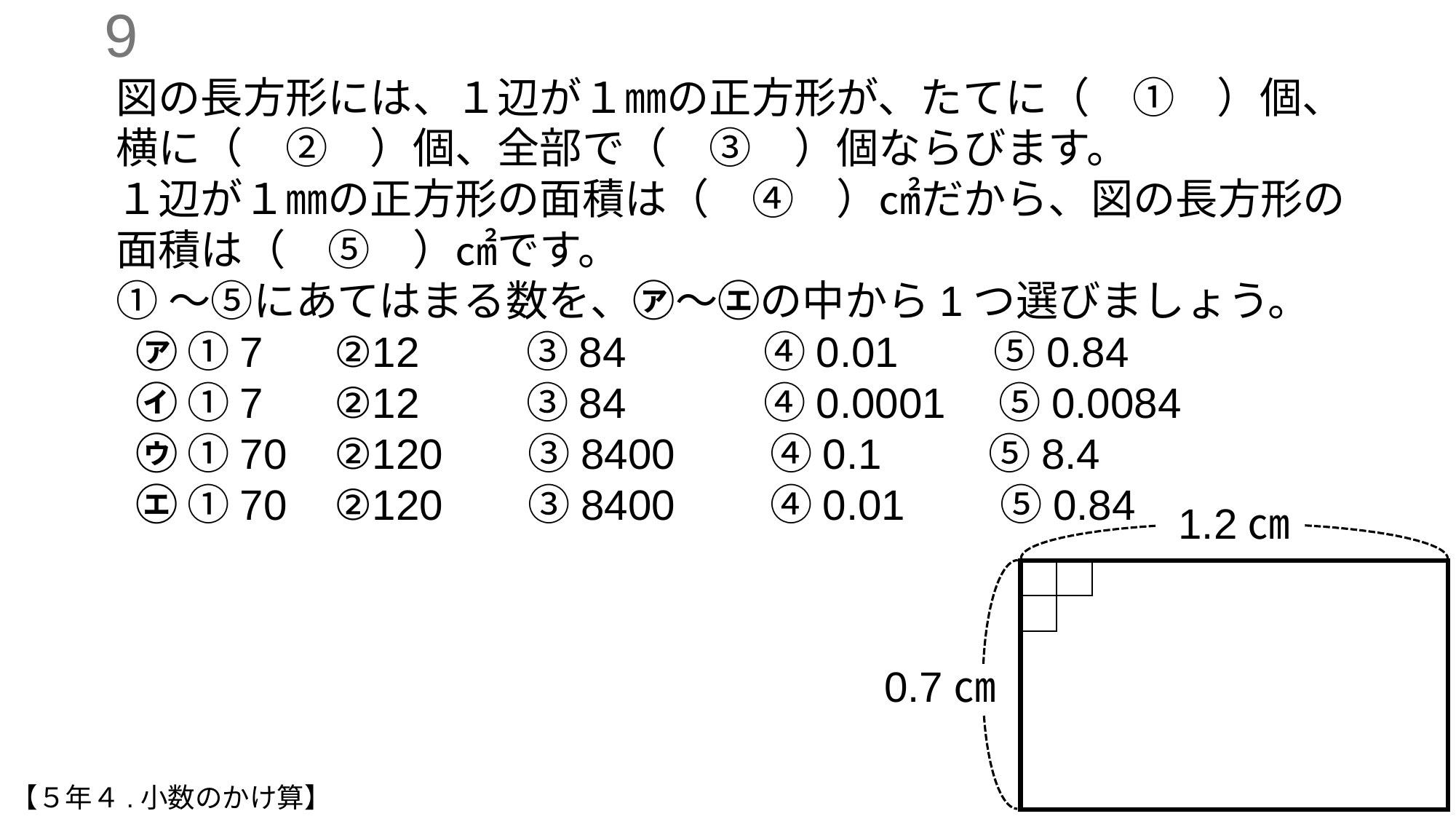

9
図の長方形には、１辺が１㎜の正方形が、たてに（　①　）個、横に（　②　）個、全部で（　③　）個ならびます。
１辺が１㎜の正方形の面積は（　④　）㎠だから、図の長方形の面積は（　⑤　）㎠です。
①～⑤にあてはまる数を、㋐〜㋓の中から1つ選びましょう。
 ㋐ ①7	②12 　　③84　　　④0.01　　⑤0.84
 ㋑ ①7	②12 　　③84　　　④0.0001　⑤0.0084
 ㋒ ①70	②120	　　③8400　　④0.1 　　⑤8.4
 ㋓ ①70	②120	　　③8400　　④0.01　　⑤0.84
1.2㎝

|  |  |  |  |  |  |  |  |  |  |  |  |
| --- | --- | --- | --- | --- | --- | --- | --- | --- | --- | --- | --- |
|  |  |  |  |  |  |  |  |  |  |  |  |
|  |  |  |  |  |  |  |  |  |  |  |  |
|  |  |  |  |  |  |  |  |  |  |  |  |
|  |  |  |  |  |  |  |  |  |  |  |  |
|  |  |  |  |  |  |  |  |  |  |  |  |
|  |  |  |  |  |  |  |  |  |  |  |  |

0.7㎝
【５年４.小数のかけ算】